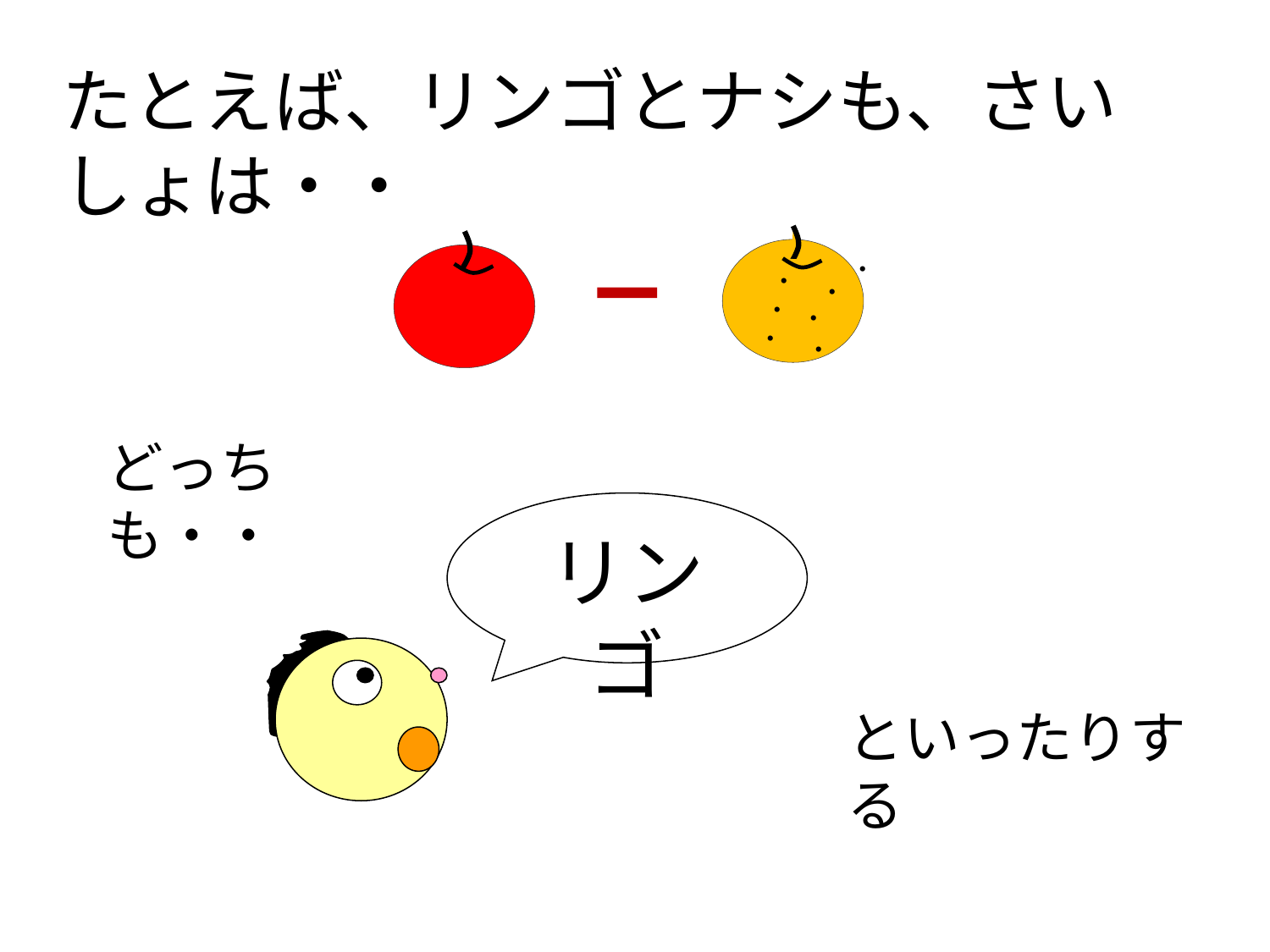

たとえば、リンゴとナシも、さいしょは・・

　　　　・
　・　・　・　・
　・　・

どっちも・・
リンゴ

といったりする